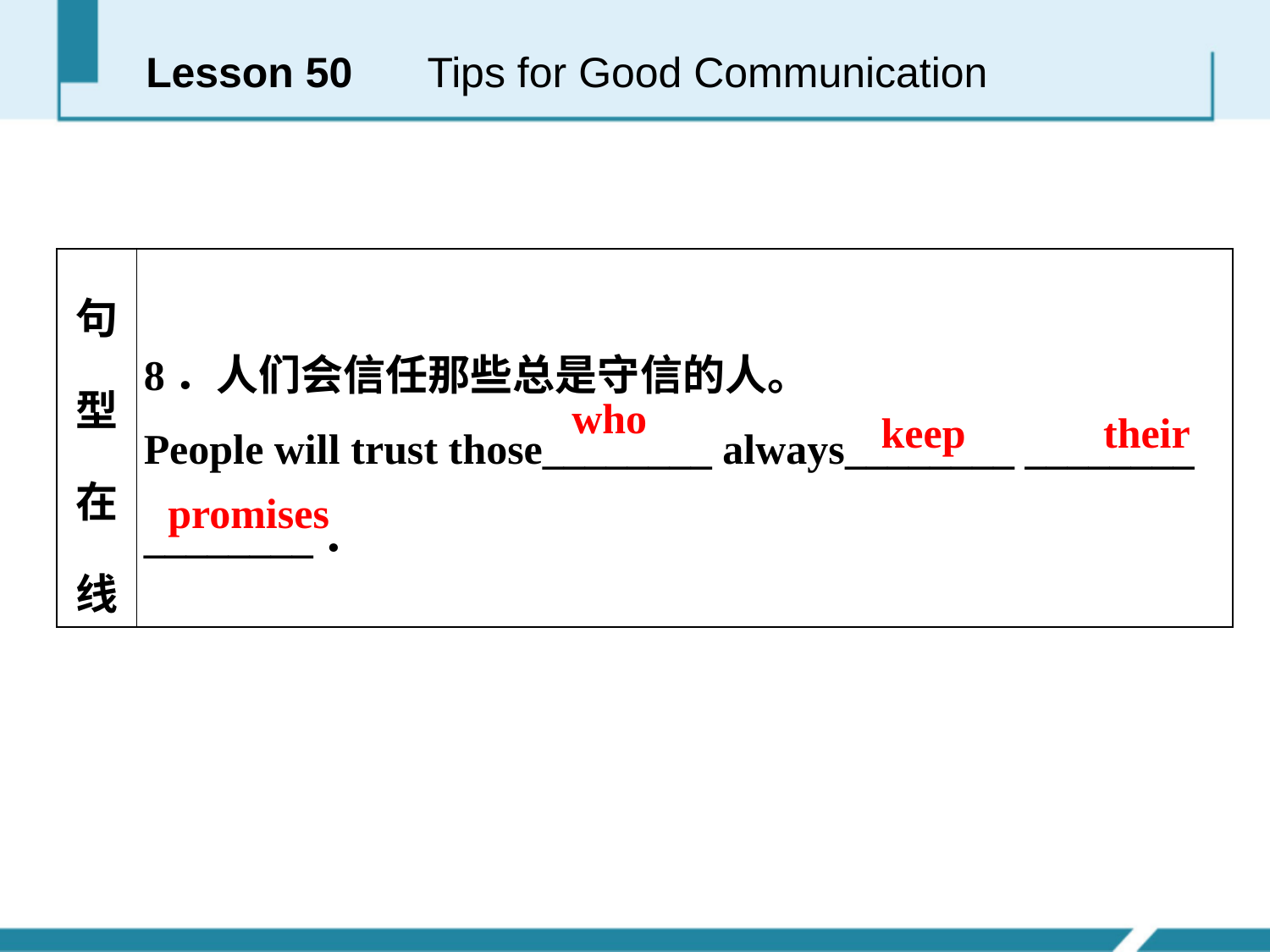

Lesson 50 　Tips for Good Communication
| 句型在线 | 8．人们会信任那些总是守信的人。 People will trust those\_\_\_\_\_\_\_\_ always\_\_\_\_\_\_\_\_ \_\_\_\_\_\_\_\_ \_\_\_\_\_\_\_\_． |
| --- | --- |
who
keep             their
promises